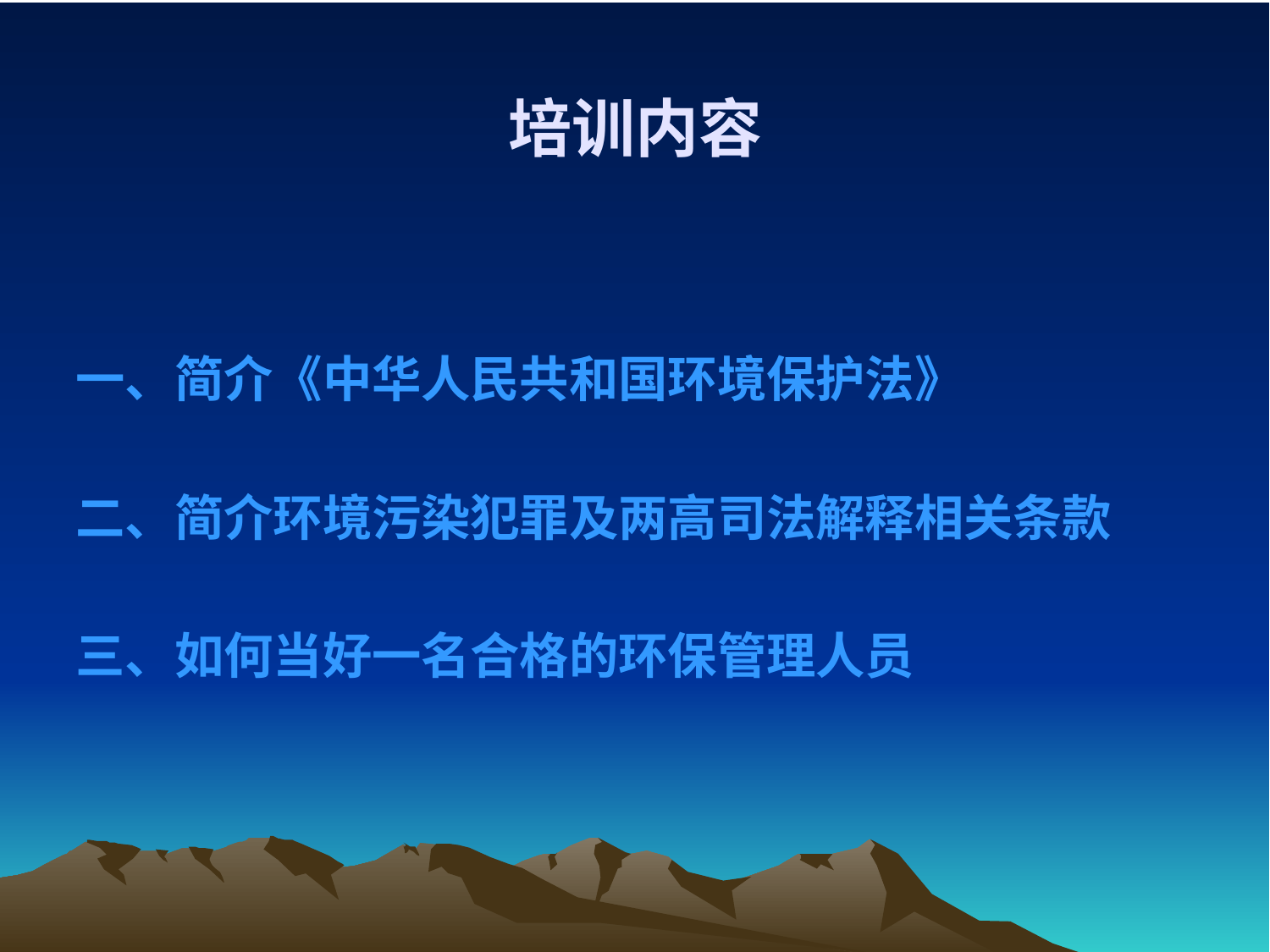

# 培训内容

一、简介《中华人民共和国环境保护法》

二、简介环境污染犯罪及两高司法解释相关条款

三、如何当好一名合格的环保管理人员